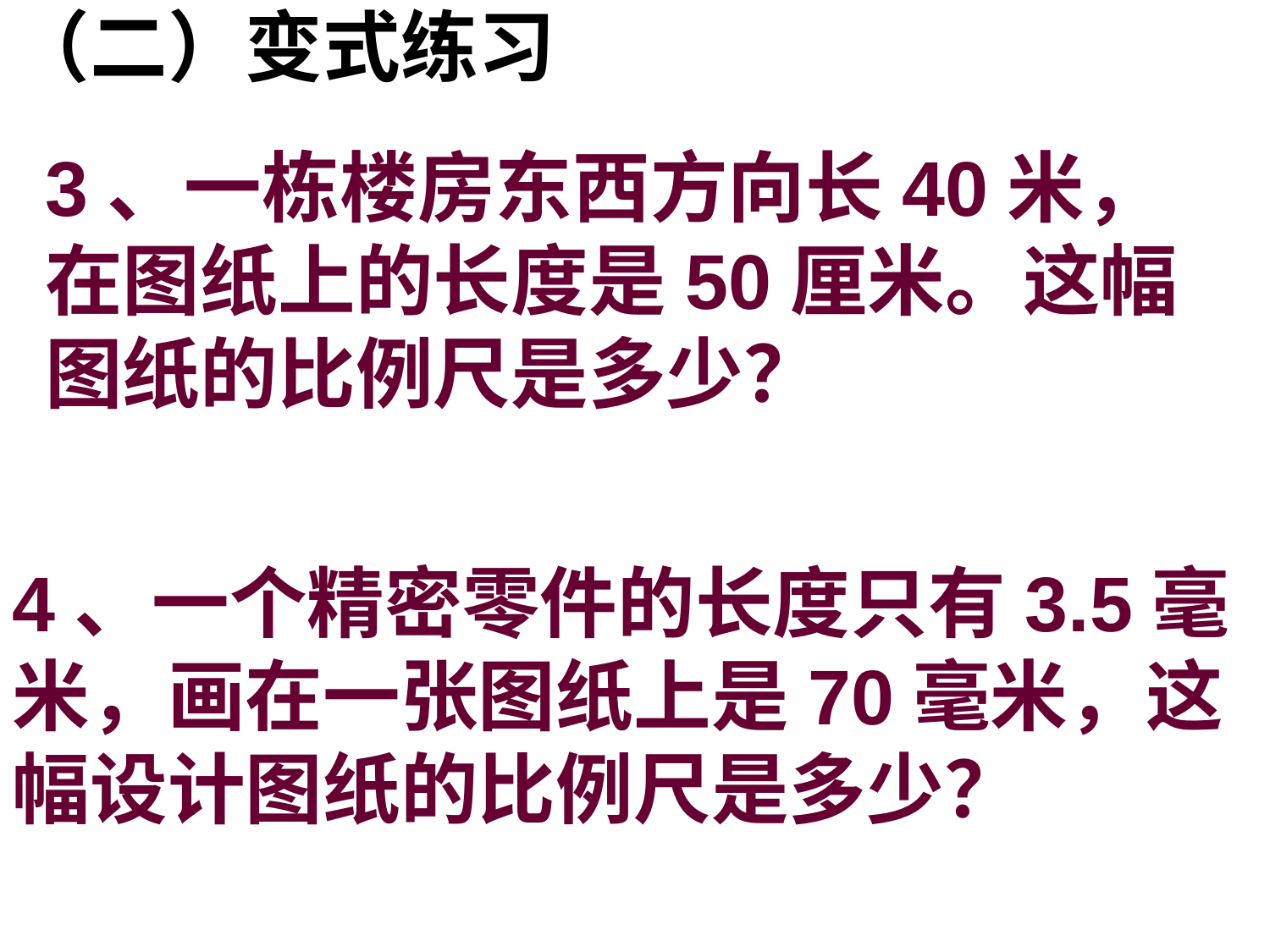

（二）变式练习
3、一栋楼房东西方向长40米，在图纸上的长度是50厘米。这幅图纸的比例尺是多少？

4、一个精密零件的长度只有3.5毫米，画在一张图纸上是70毫米，这幅设计图纸的比例尺是多少？